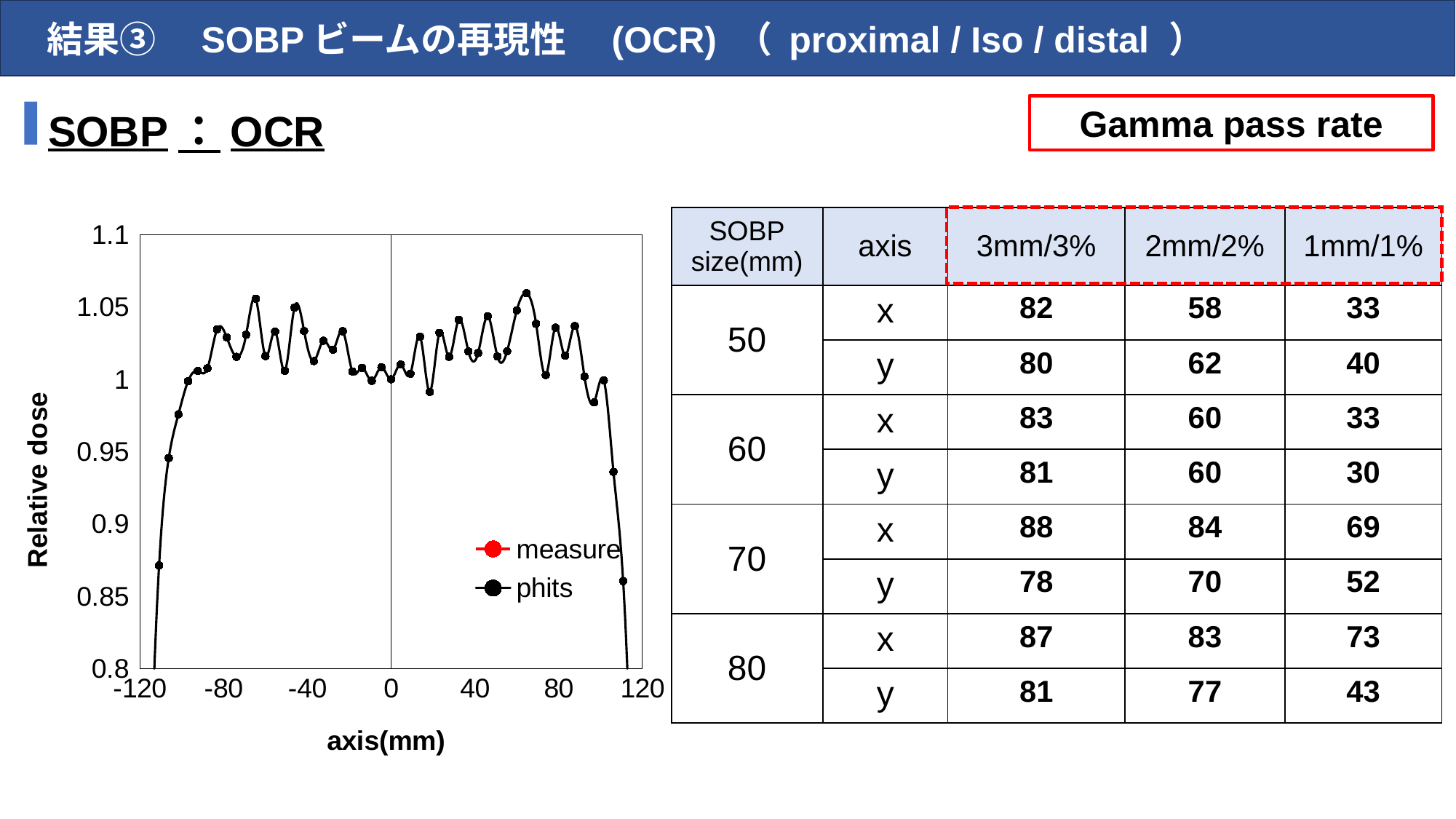

結果③　SOBPビームの再現性　(OCR) （ proximal / Iso / distal ）
Gamma pass rate

SOBP：OCR

### Chart

| Category |  |  |
|---|---|---|
| SOBP size(mm) | axis | 3mm/3% | 2mm/2% | 1mm/1% |
| --- | --- | --- | --- | --- |
| 50 | x | 82 | 58 | 33 |
|  | y | 80 | 62 | 40 |
| 60 | x | 83 | 60 | 33 |
|  | y | 81 | 60 | 30 |
| 70 | x | 88 | 84 | 69 |
|  | y | 78 | 70 | 52 |
| 80 | x | 87 | 83 | 73 |
|  | y | 81 | 77 | 43 |